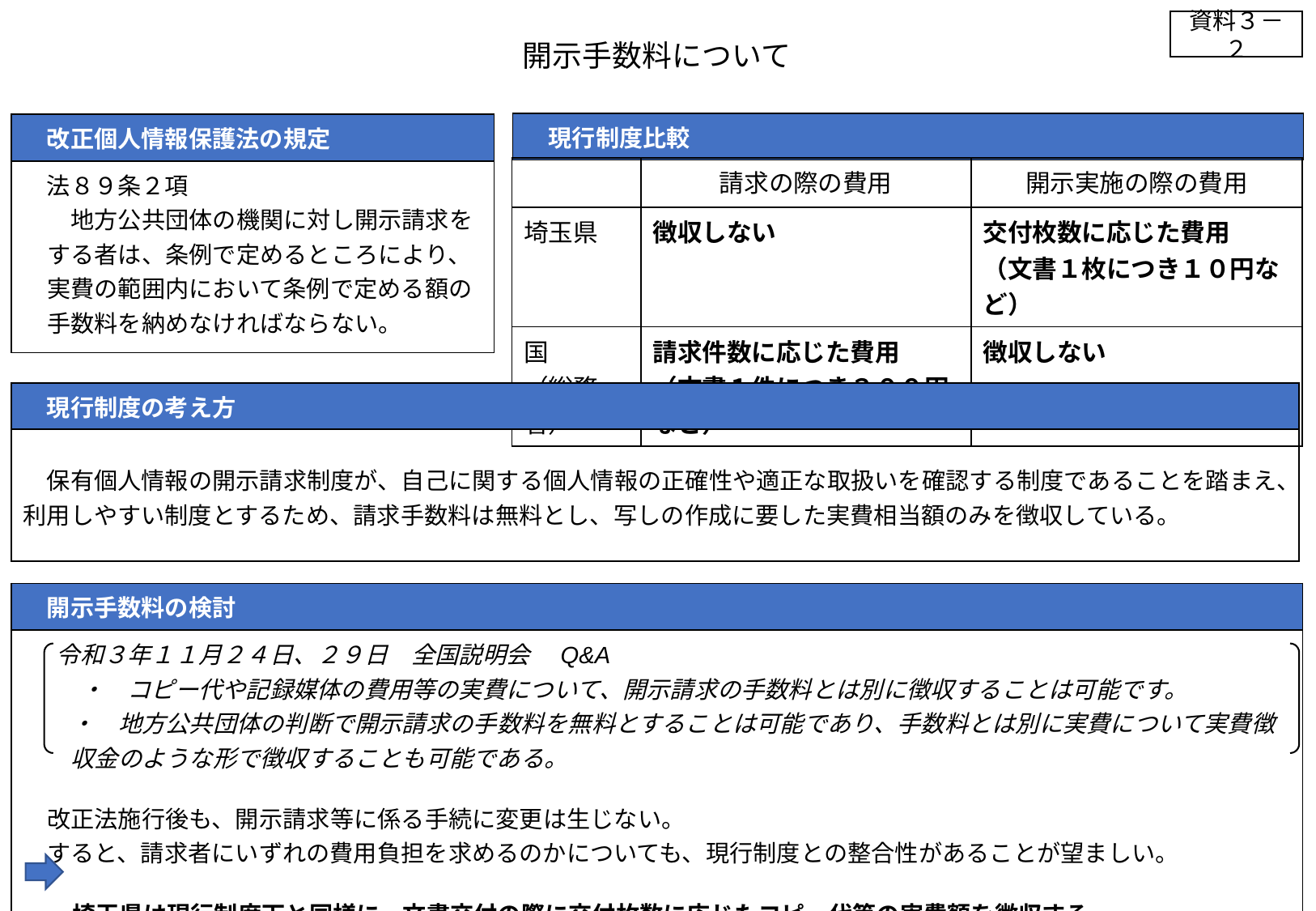

資料３－２
# 開示手数料について
| 現行制度比較 |
| --- |
| 改正個人情報保護法の規定 |
| --- |
| 法８９条２項 　地方公共団体の機関に対し開示請求をする者は、条例で定めるところにより、実費の範囲内において条例で定める額の手数料を納めなければならない。 |
|  | 請求の際の費用 | 開示実施の際の費用 |
| --- | --- | --- |
| 埼玉県 | 徴収しない | 交付枚数に応じた費用 （文書１枚につき１０円など） |
| 国 （総務省） | 請求件数に応じた費用 （文書１件につき３００円など） | 徴収しない |
| 現行制度の考え方 |
| --- |
| 保有個人情報の開示請求制度が、自己に関する個人情報の正確性や適正な取扱いを確認する制度であることを踏まえ、利用しやすい制度とするため、請求手数料は無料とし、写しの作成に要した実費相当額のみを徴収している。 |
| 開示手数料の検討 |
| --- |
| 令和３年１１月２４日、２９日　全国説明会　Q&A 　・　コピー代や記録媒体の費用等の実費について、開示請求の手数料とは別に徴収することは可能です。 ・　地方公共団体の判断で開示請求の手数料を無料とすることは可能であり、手数料とは別に実費について実費徴収金のような形で徴収することも可能である。 改正法施行後も、開示請求等に係る手続に変更は生じない。 すると、請求者にいずれの費用負担を求めるのかについても、現行制度との整合性があることが望ましい。 埼玉県は現行制度下と同様に、文書交付の際に交付枚数に応じたコピー代等の実費額を徴収する。 |